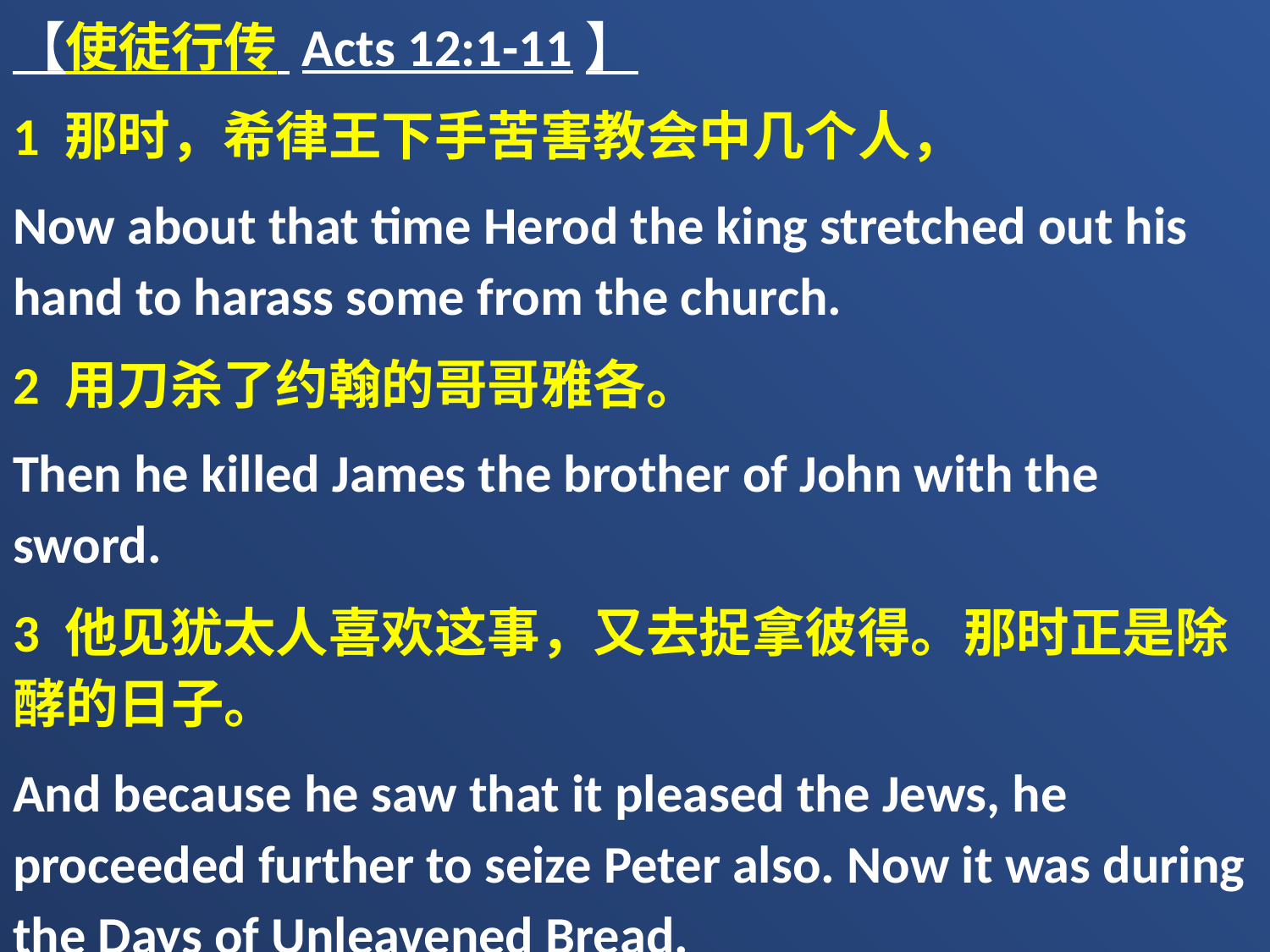

【使徒行传 Acts 12:1-11】
1 那时，希律王下手苦害教会中几个人，
Now about that time Herod the king stretched out his hand to harass some from the church.
2 用刀杀了约翰的哥哥雅各。
Then he killed James the brother of John with the sword.
3 他见犹太人喜欢这事，又去捉拿彼得。那时正是除酵的日子。
And because he saw that it pleased the Jews, he proceeded further to seize Peter also. Now it was during the Days of Unleavened Bread.